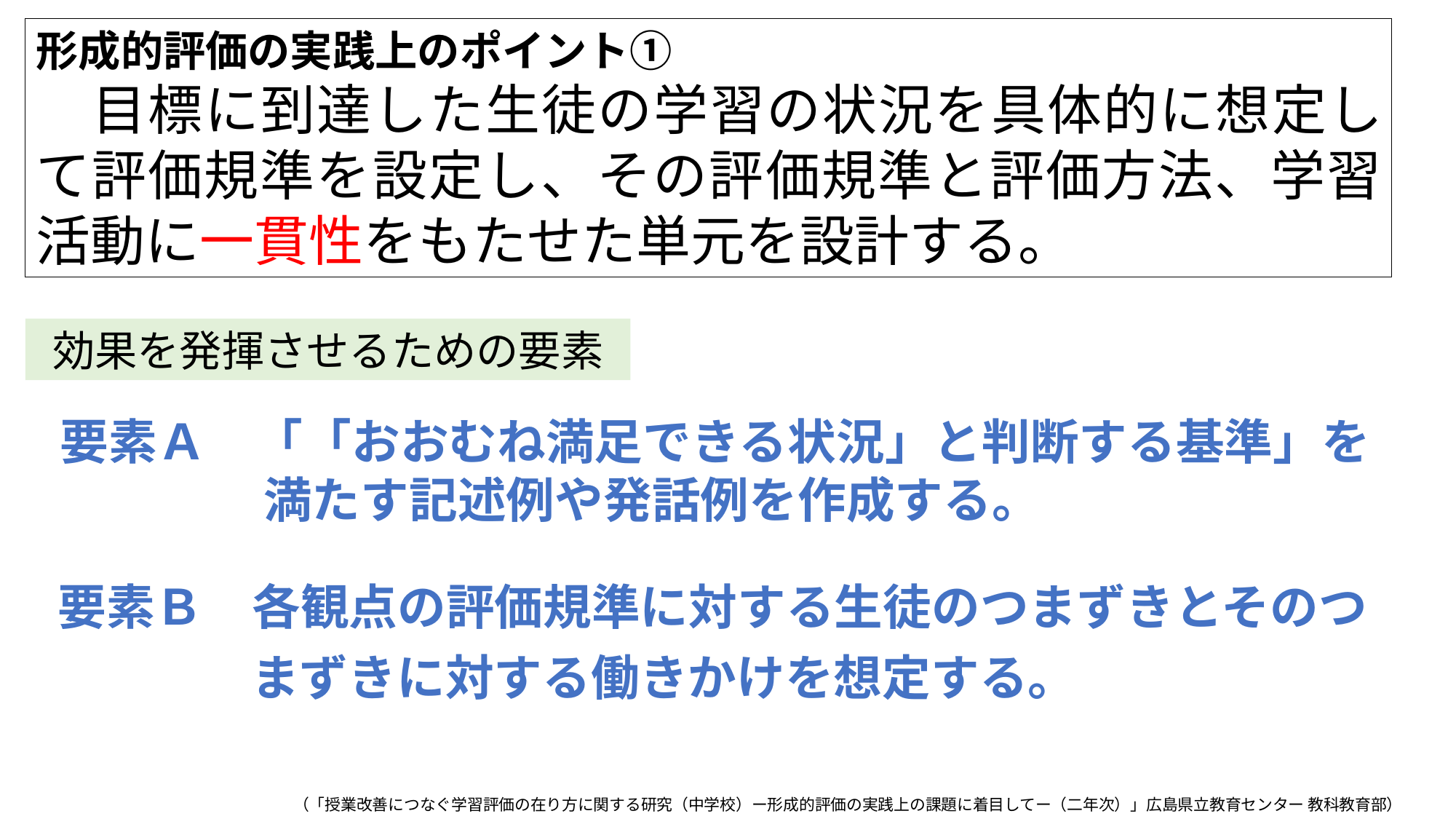

形成的評価の実践上のポイント①
　目標に到達した生徒の学習の状況を具体的に想定して評価規準を設定し、その評価規準と評価方法、学習活動に一貫性をもたせた単元を設計する。
効果を発揮させるための要素
要素Ａ　「「おおむね満足できる状況」と判断する基準」を満たす記述例や発話例を作成する。
| 要素Ｂ　各観点の評価規準に対する生徒のつまずきとそのつまずきに対する働きかけを想定する。 |
| --- |
（「授業改善につなぐ学習評価の在り方に関する研究（中学校）ー形成的評価の実践上の課題に着目してー（二年次）」広島県立教育センター 教科教育部）